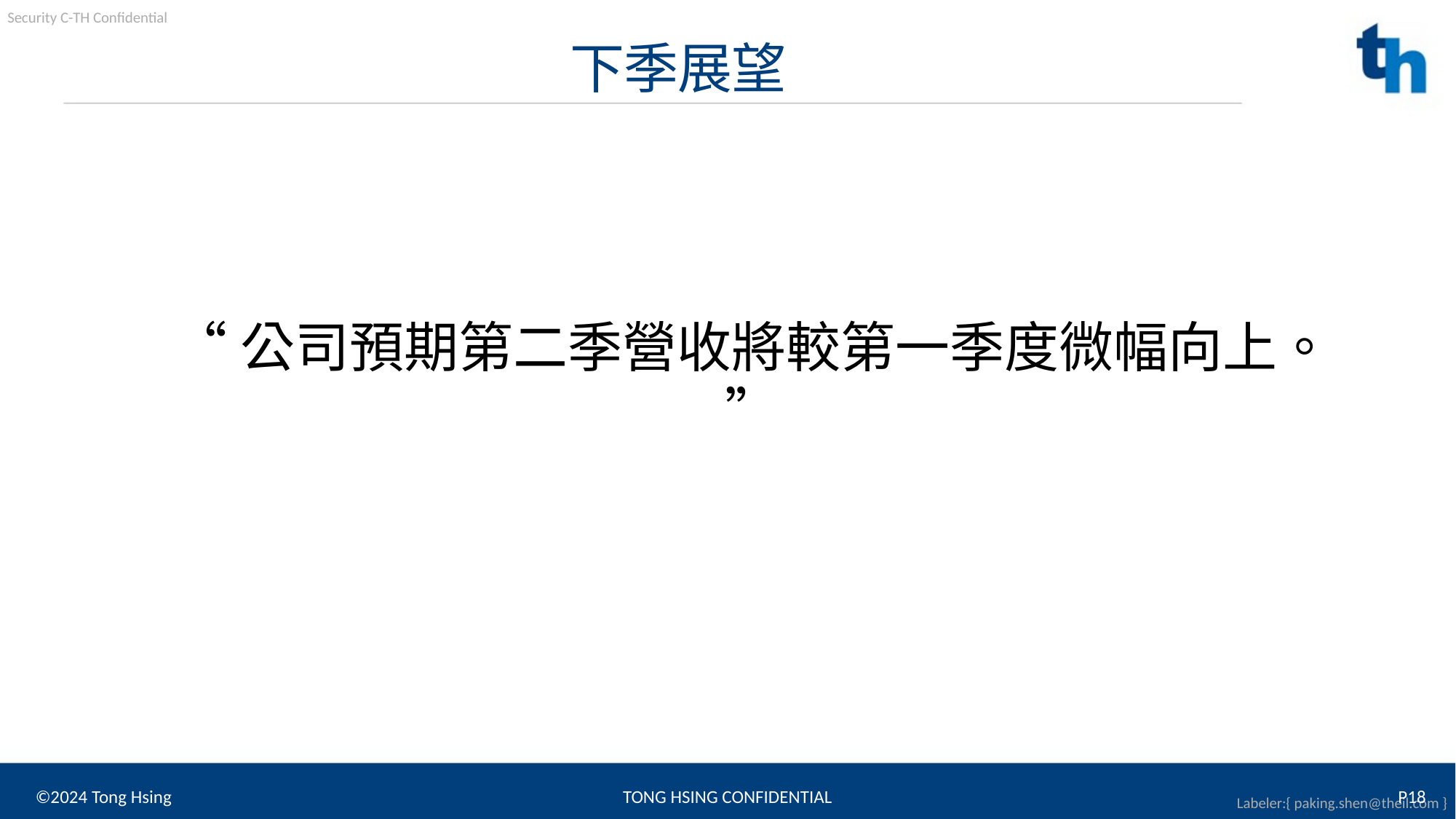

下季展望

“公司預期第二季營收將較第一季度微幅向上。”

©2024 Tong Hsing
TONG HSING CONFIDENTIAL
P18